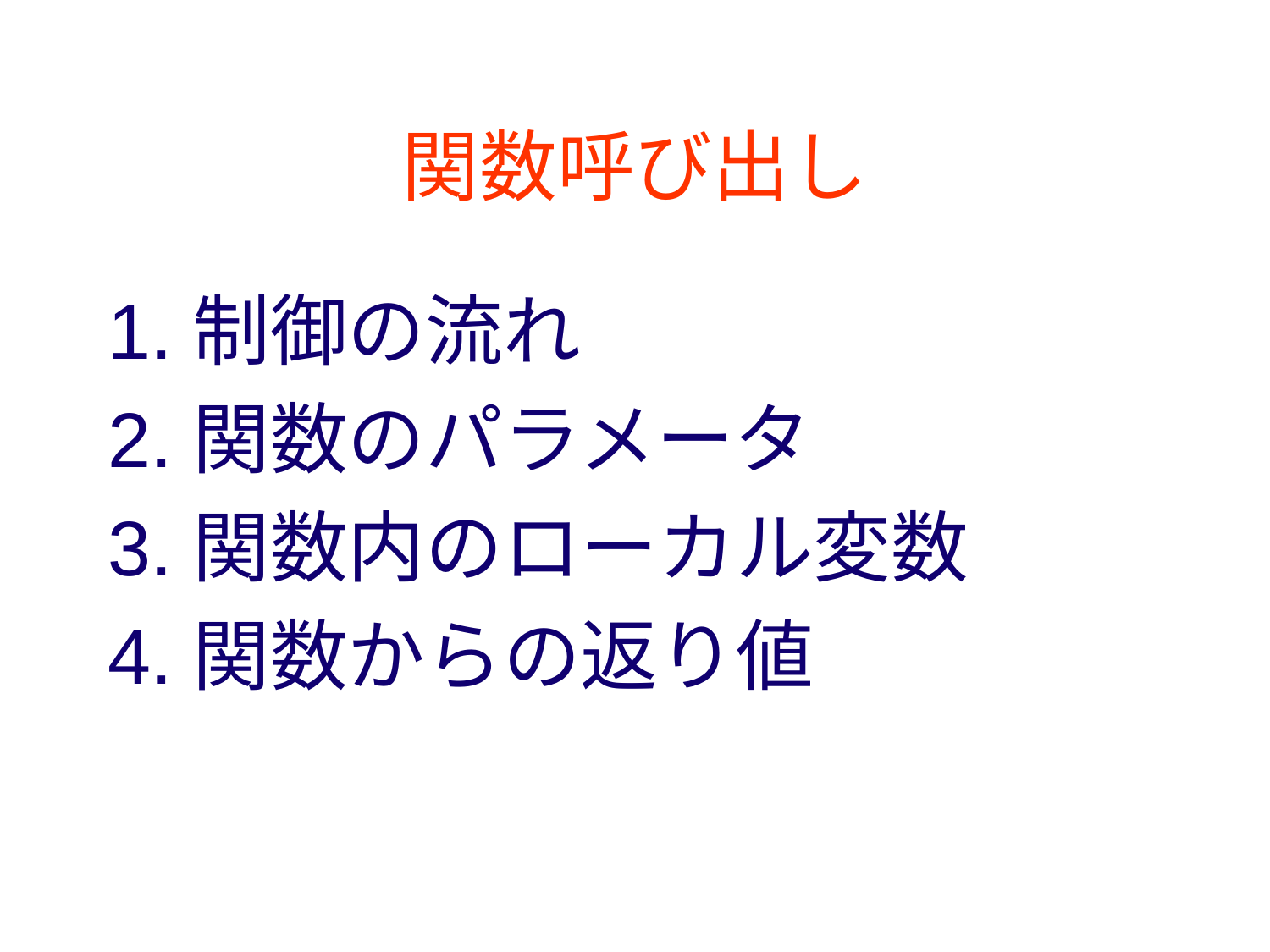

# 関数呼び出し
制御の流れ
関数のパラメータ
関数内のローカル変数
関数からの返り値